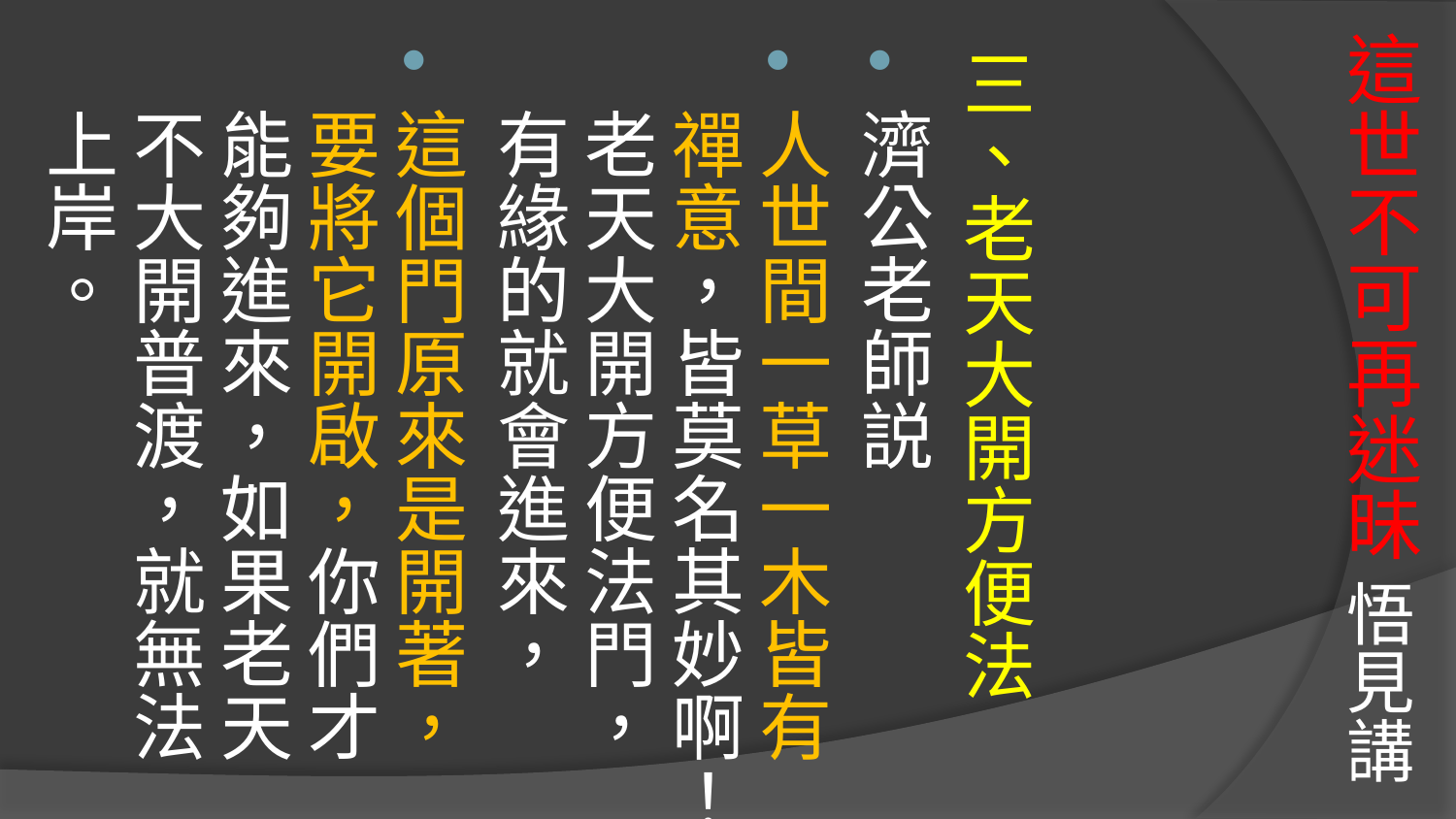

# 這世不可再迷昧 悟見講
三、老天大開方便法
濟公老師説
人世間一草一木皆有禪意，皆莫名其妙啊！老天大開方便法門，有緣的就會進來，
這個門原來是開著，要將它開啟，你們才能夠進來，如果老天不大開普渡，就無法上岸。